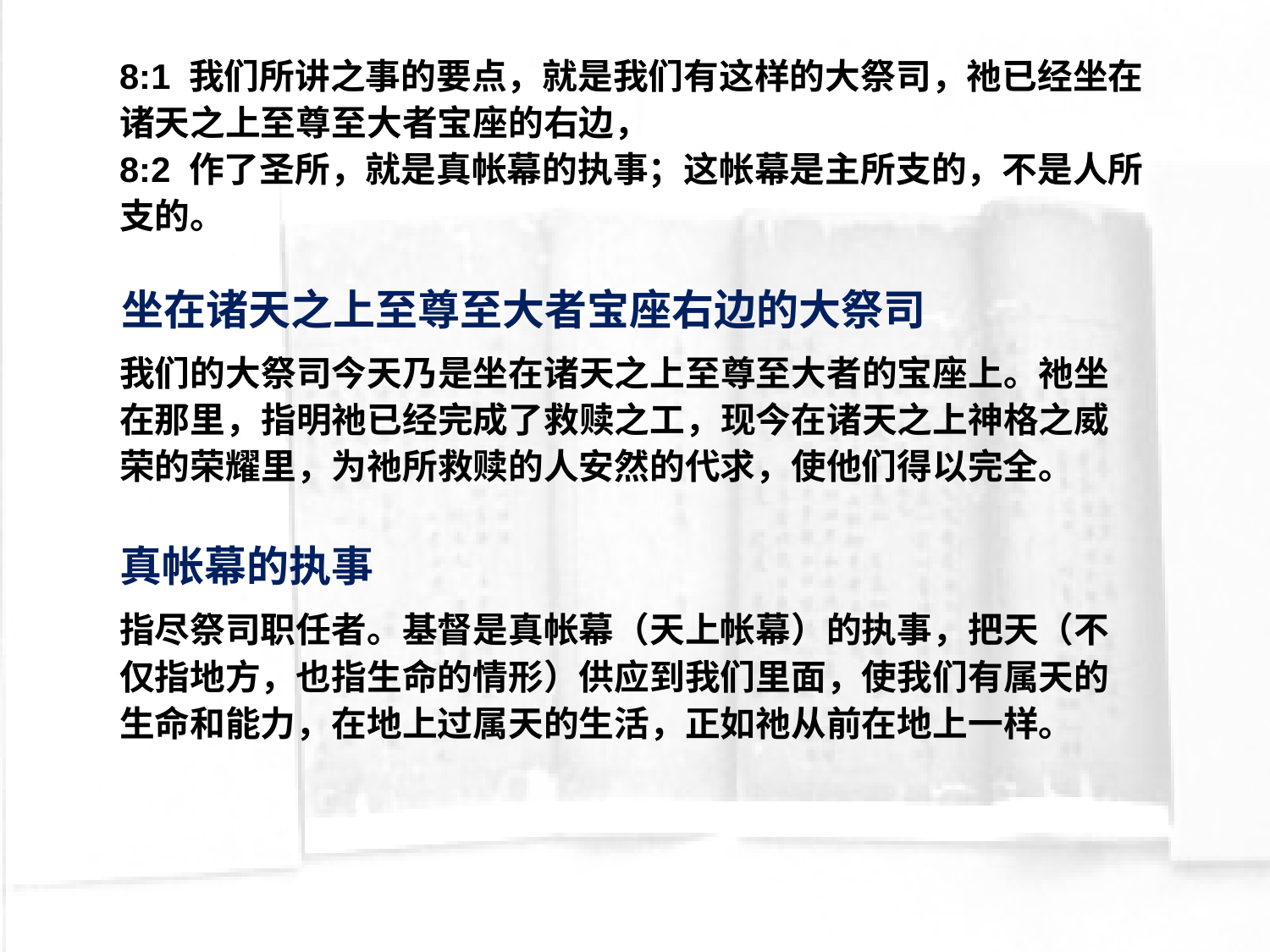

8:1 我们所讲之事的要点，就是我们有这样的大祭司，祂已经坐在诸天之上至尊至大者宝座的右边，
8:2 作了圣所，就是真帐幕的执事；这帐幕是主所支的，不是人所支的。
坐在诸天之上至尊至大者宝座右边的大祭司
我们的大祭司今天乃是坐在诸天之上至尊至大者的宝座上。祂坐在那里，指明祂已经完成了救赎之工，现今在诸天之上神格之威荣的荣耀里，为祂所救赎的人安然的代求，使他们得以完全。
真帐幕的执事
指尽祭司职任者。基督是真帐幕（天上帐幕）的执事，把天（不仅指地方，也指生命的情形）供应到我们里面，使我们有属天的生命和能力，在地上过属天的生活，正如祂从前在地上一样。